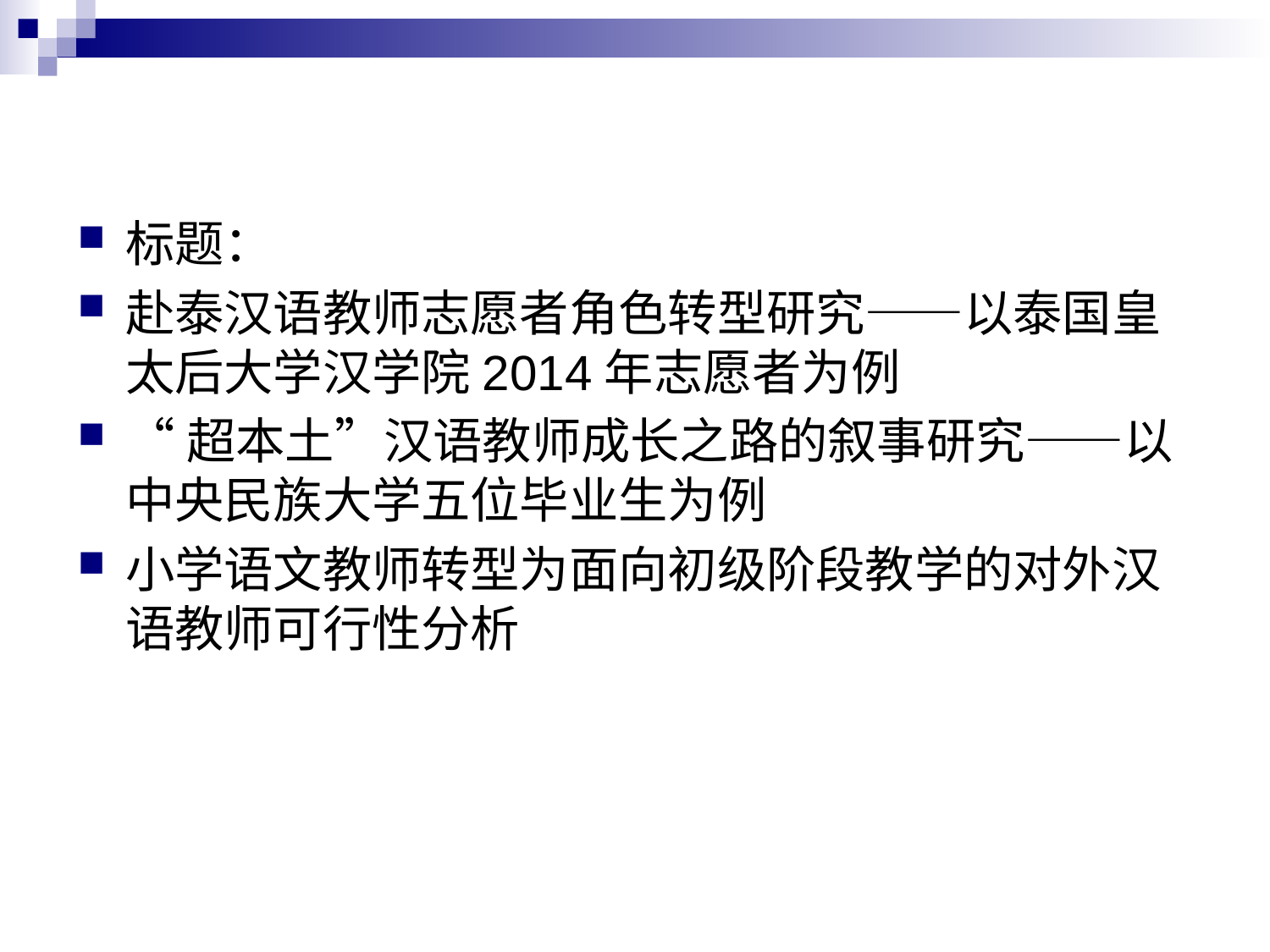

标题：
赴泰汉语教师志愿者角色转型研究——以泰国皇太后大学汉学院2014年志愿者为例
“超本土”汉语教师成长之路的叙事研究——以中央民族大学五位毕业生为例
小学语文教师转型为面向初级阶段教学的对外汉语教师可行性分析